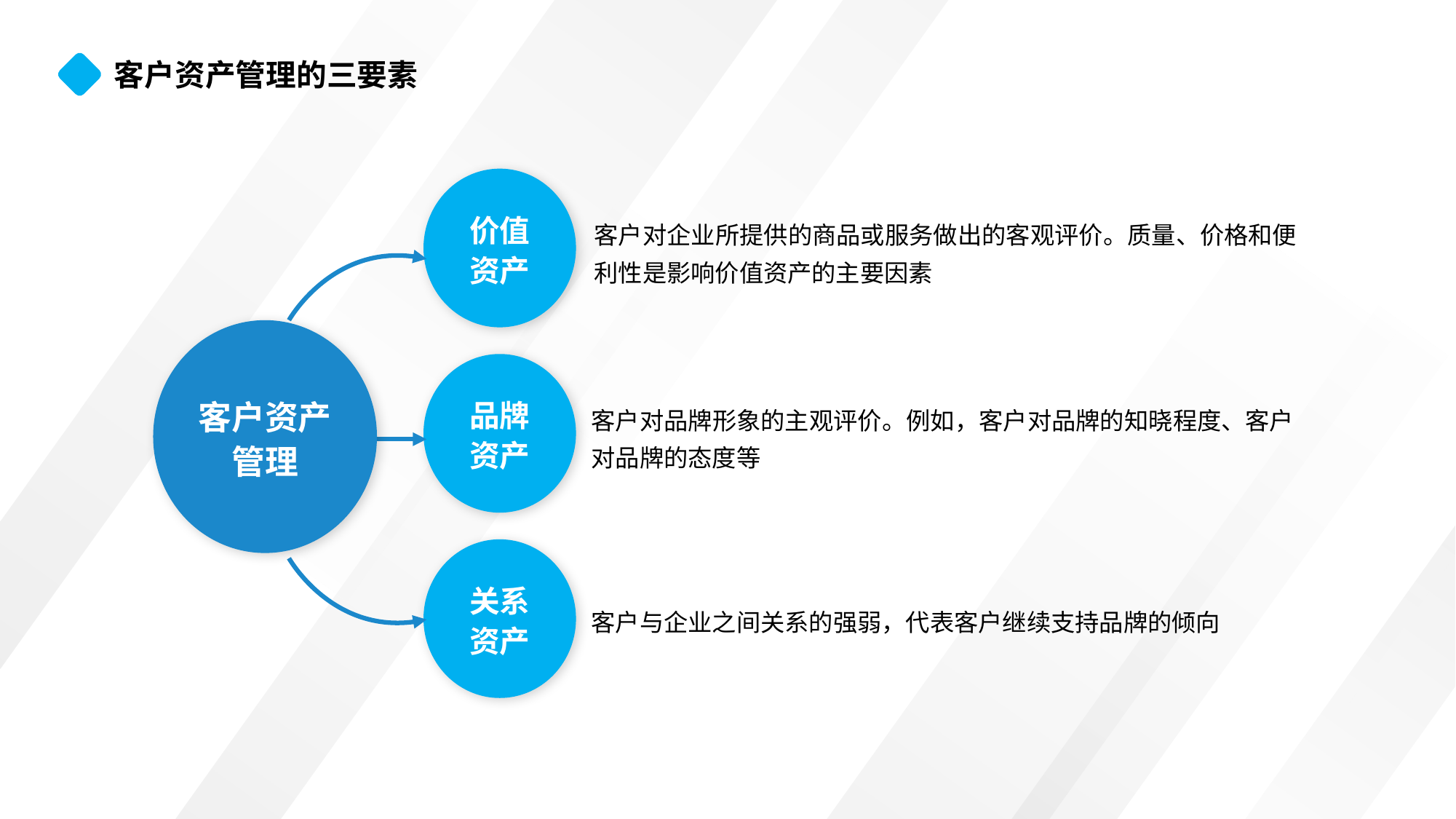

客户资产管理的三要素

价值
资产
客户对企业所提供的商品或服务做出的客观评价。质量、价格和便利性是影响价值资产的主要因素

客户资产管理
品牌
资产
客户对品牌形象的主观评价。例如，客户对品牌的知晓程度、客户对品牌的态度等

关系
资产

客户与企业之间关系的强弱，代表客户继续支持品牌的倾向